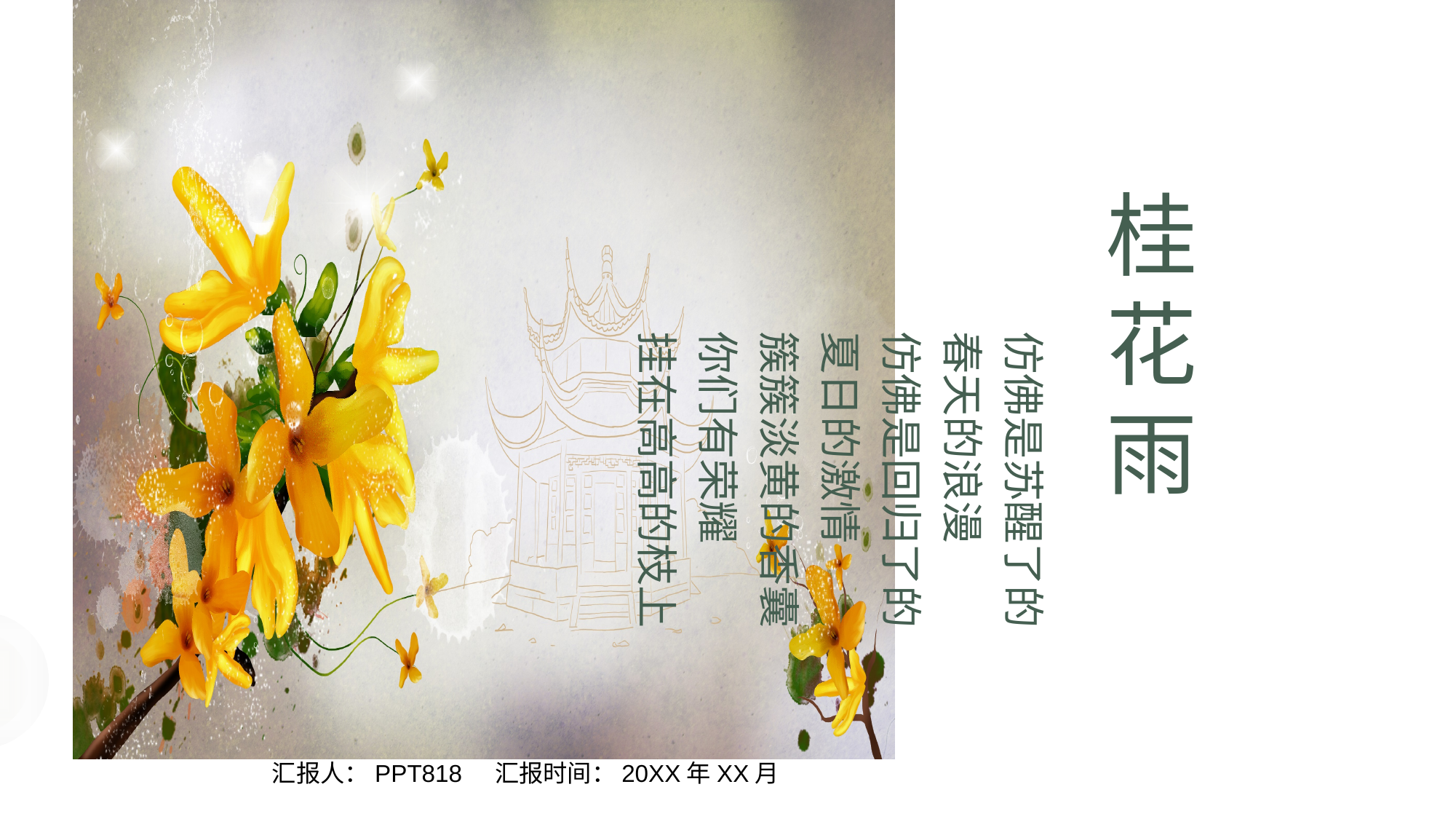

桂花雨
仿佛是苏醒了的
春天的浪漫
仿佛是回归了的
夏日的激情
簇簇淡黄的香囊
你们有荣耀
挂在高高的枝上

汇报人：PPT818    汇报时间：20XX年XX月